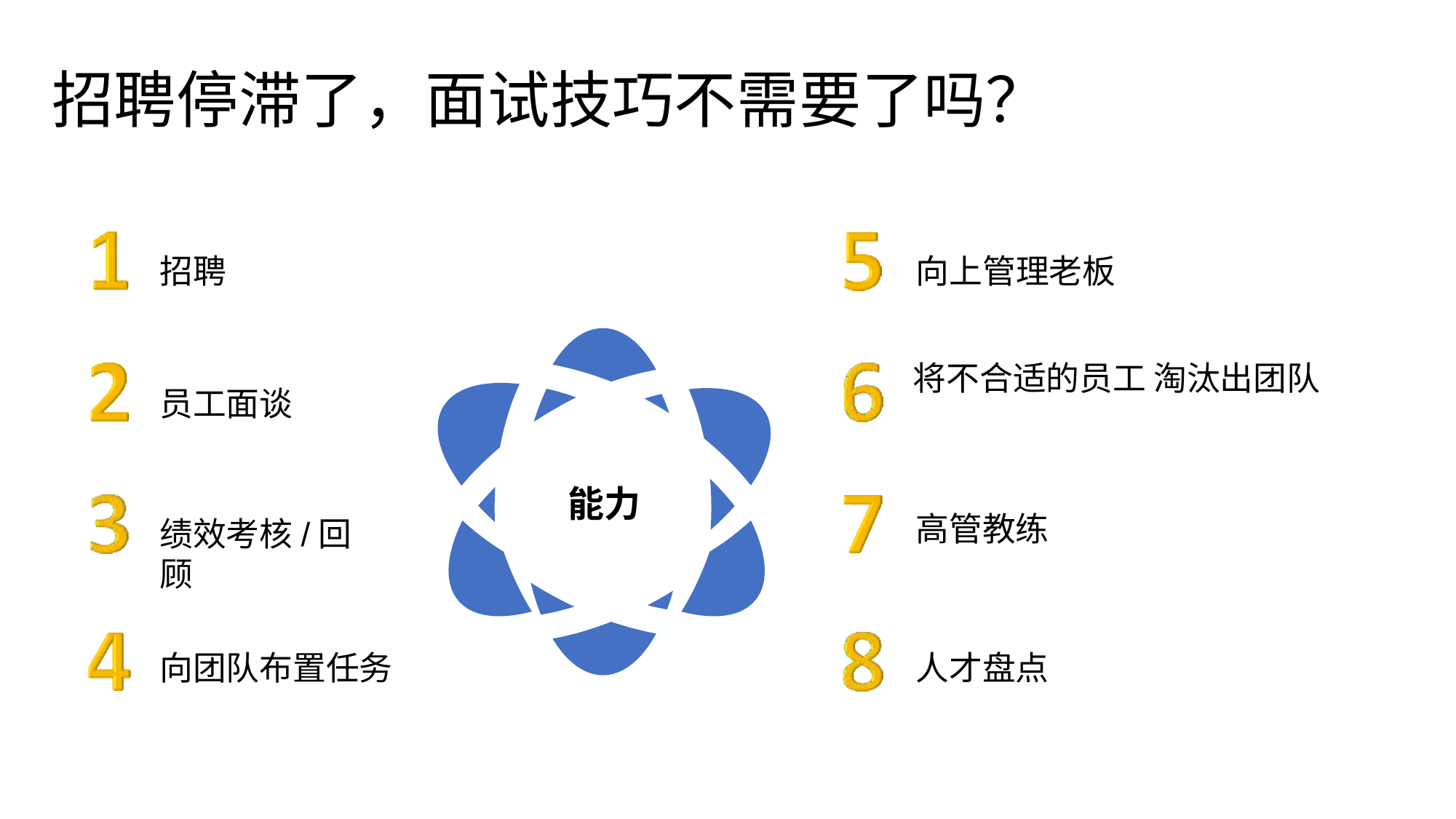

# 招聘停滞了，面试技巧不需要了吗？

招聘
向上管理老板

将不合适的员工 淘汰出团队

员工面谈
能力

高管教练
绩效考核/回顾

向团队布置任务
人才盘点